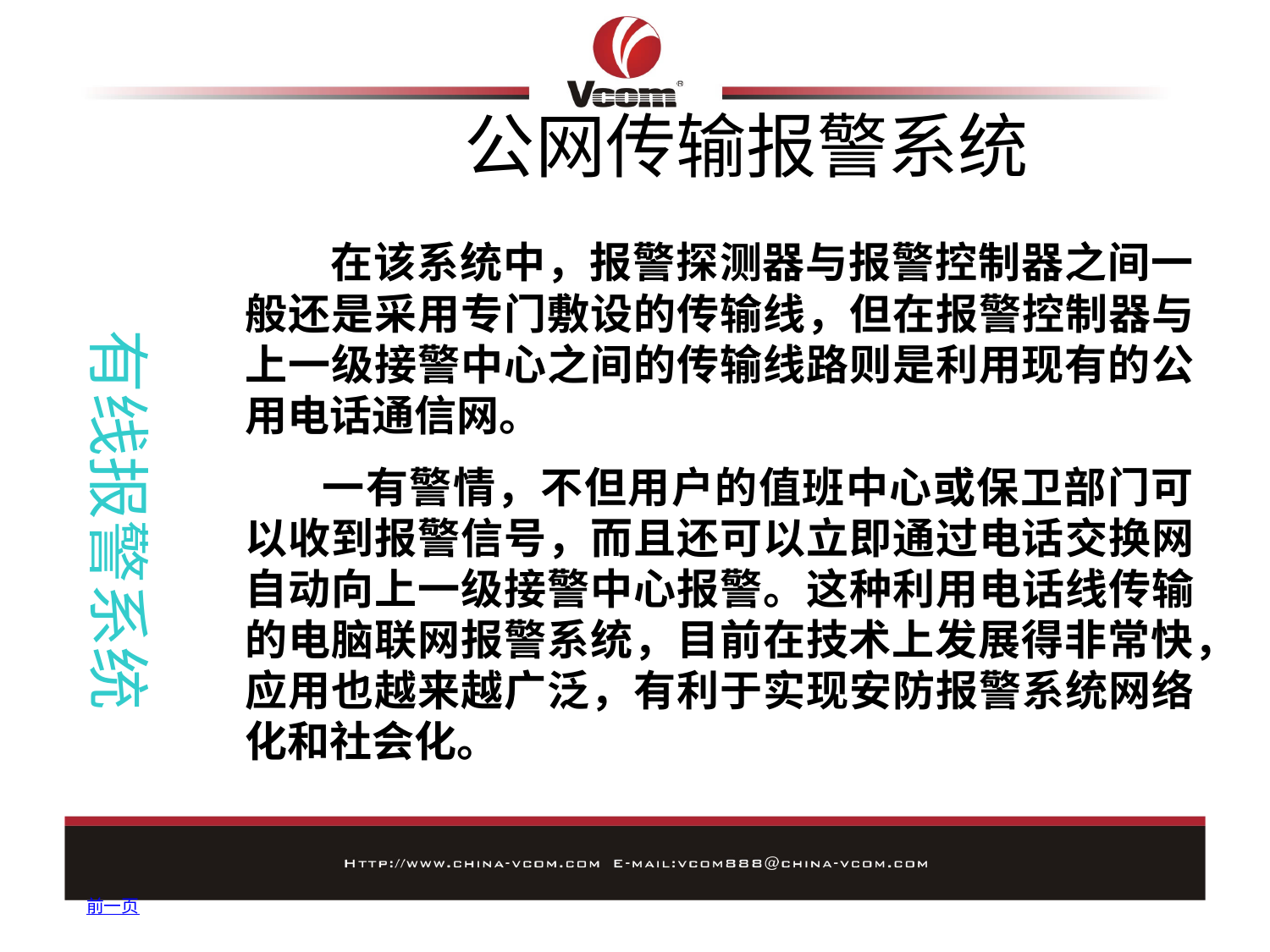

公网传输报警系统
      在该系统中，报警探测器与报警控制器之间一般还是采用专门敷设的传输线，但在报警控制器与上一级接警中心之间的传输线路则是利用现有的公用电话通信网。
      一有警情，不但用户的值班中心或保卫部门可以收到报警信号，而且还可以立即通过电话交换网自动向上一级接警中心报警。这种利用电话线传输的电脑联网报警系统，目前在技术上发展得非常快，应用也越来越广泛，有利于实现安防报警系统网络化和社会化。
有线报警系统
前一页